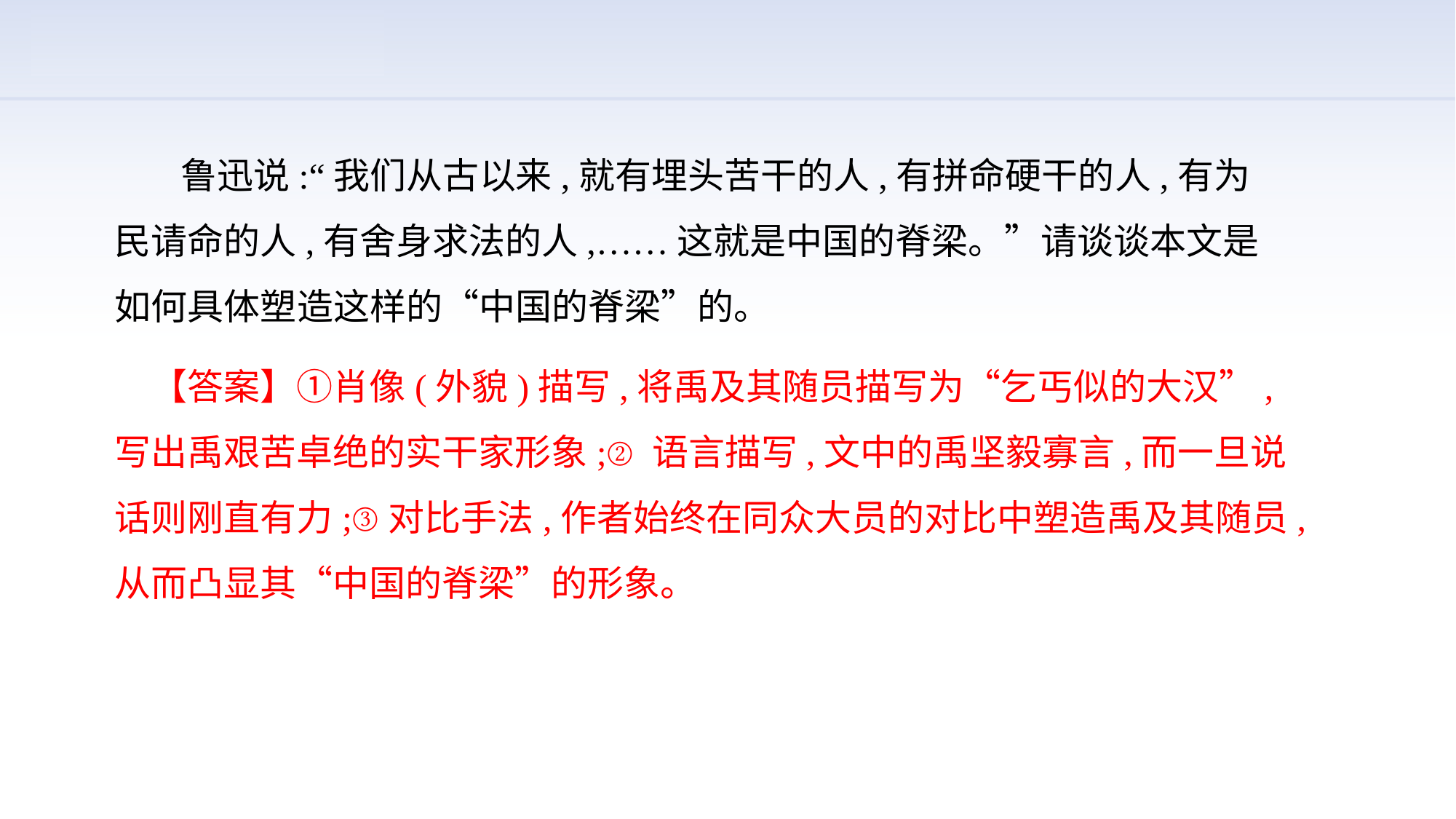

鲁迅说:“我们从古以来,就有埋头苦干的人,有拼命硬干的人,有为民请命的人,有舍身求法的人,……这就是中国的脊梁。”请谈谈本文是如何具体塑造这样的“中国的脊梁”的。
　【答案】①肖像(外貌)描写,将禹及其随员描写为“乞丐似的大汉”,写出禹艰苦卓绝的实干家形象;②语言描写,文中的禹坚毅寡言,而一旦说话则刚直有力;③对比手法,作者始终在同众大员的对比中塑造禹及其随员,从而凸显其“中国的脊梁”的形象。